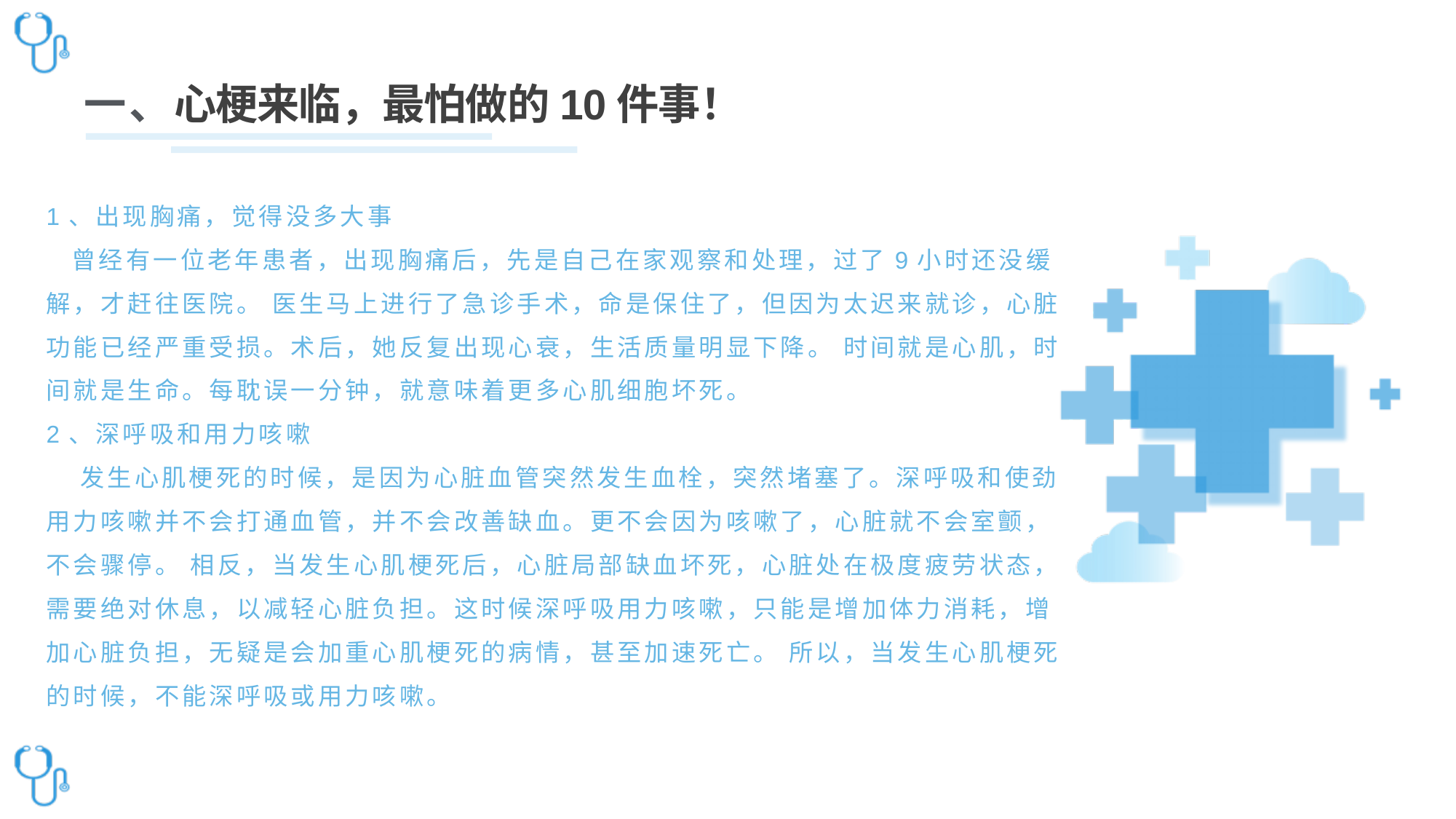

一、心梗来临，最怕做的10件事！

# 1、出现胸痛，觉得没多大事  曾经有一位老年患者，出现胸痛后，先是自己在家观察和处理，过了9小时还没缓解，才赶往医院。 医生马上进行了急诊手术，命是保住了，但因为太迟来就诊，心脏功能已经严重受损。术后，她反复出现心衰，生活质量明显下降。 时间就是心肌，时间就是生命。每耽误一分钟，就意味着更多心肌细胞坏死。 2、深呼吸和用力咳嗽  发生心肌梗死的时候，是因为心脏血管突然发生血栓，突然堵塞了。深呼吸和使劲用力咳嗽并不会打通血管，并不会改善缺血。更不会因为咳嗽了，心脏就不会室颤，不会骤停。 相反，当发生心肌梗死后，心脏局部缺血坏死，心脏处在极度疲劳状态，需要绝对休息，以减轻心脏负担。这时候深呼吸用力咳嗽，只能是增加体力消耗，增加心脏负担，无疑是会加重心肌梗死的病情，甚至加速死亡。 所以，当发生心肌梗死的时候，不能深呼吸或用力咳嗽。